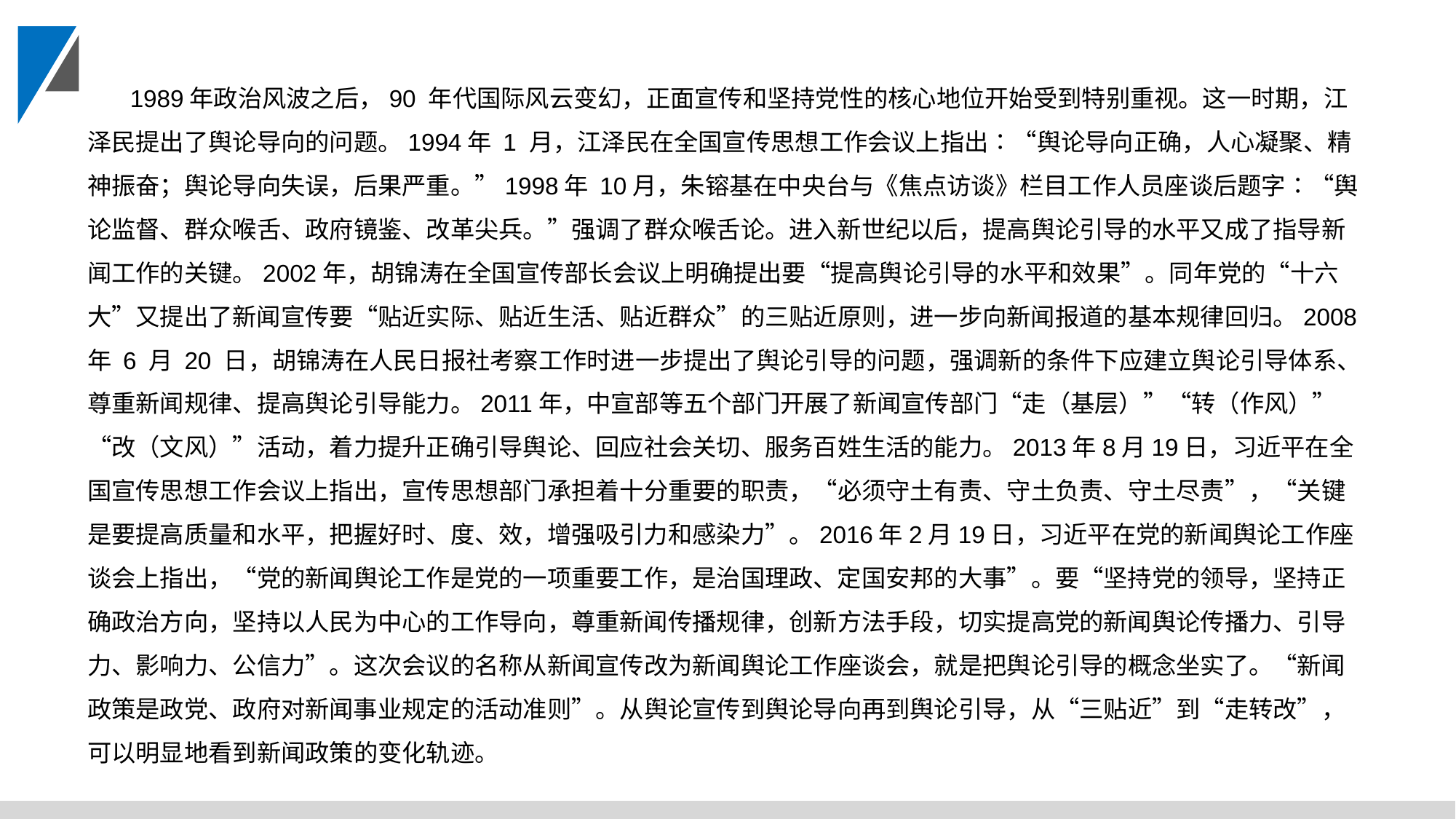

1989年政治风波之后，90 年代国际风云变幻，正面宣传和坚持党性的核心地位开始受到特别重视。这一时期，江泽民提出了舆论导向的问题。1994年 1 月，江泽民在全国宣传思想工作会议上指出∶“舆论导向正确，人心凝聚、精神振奋；舆论导向失误，后果严重。”1998年 10月，朱镕基在中央台与《焦点访谈》栏目工作人员座谈后题字∶“舆论监督、群众喉舌、政府镜鉴、改革尖兵。”强调了群众喉舌论。进入新世纪以后，提高舆论引导的水平又成了指导新闻工作的关键。2002年，胡锦涛在全国宣传部长会议上明确提出要“提高舆论引导的水平和效果”。同年党的“十六大”又提出了新闻宣传要“贴近实际、贴近生活、贴近群众”的三贴近原则，进一步向新闻报道的基本规律回归。2008年 6 月 20 日，胡锦涛在人民日报社考察工作时进一步提出了舆论引导的问题，强调新的条件下应建立舆论引导体系、尊重新闻规律、提高舆论引导能力。2011年，中宣部等五个部门开展了新闻宣传部门“走（基层）”“转（作风）”“改（文风）”活动，着力提升正确引导舆论、回应社会关切、服务百姓生活的能力。2013年8月19日，习近平在全国宣传思想工作会议上指出，宣传思想部门承担着十分重要的职责，“必须守土有责、守土负责、守土尽责”，“关键是要提高质量和水平，把握好时、度、效，增强吸引力和感染力”。2016年2月19日，习近平在党的新闻舆论工作座谈会上指出，“党的新闻舆论工作是党的一项重要工作，是治国理政、定国安邦的大事”。要“坚持党的领导，坚持正确政治方向，坚持以人民为中心的工作导向，尊重新闻传播规律，创新方法手段，切实提高党的新闻舆论传播力、引导力、影响力、公信力”。这次会议的名称从新闻宣传改为新闻舆论工作座谈会，就是把舆论引导的概念坐实了。“新闻政策是政党、政府对新闻事业规定的活动准则”。从舆论宣传到舆论导向再到舆论引导，从“三贴近”到“走转改”，可以明显地看到新闻政策的变化轨迹。